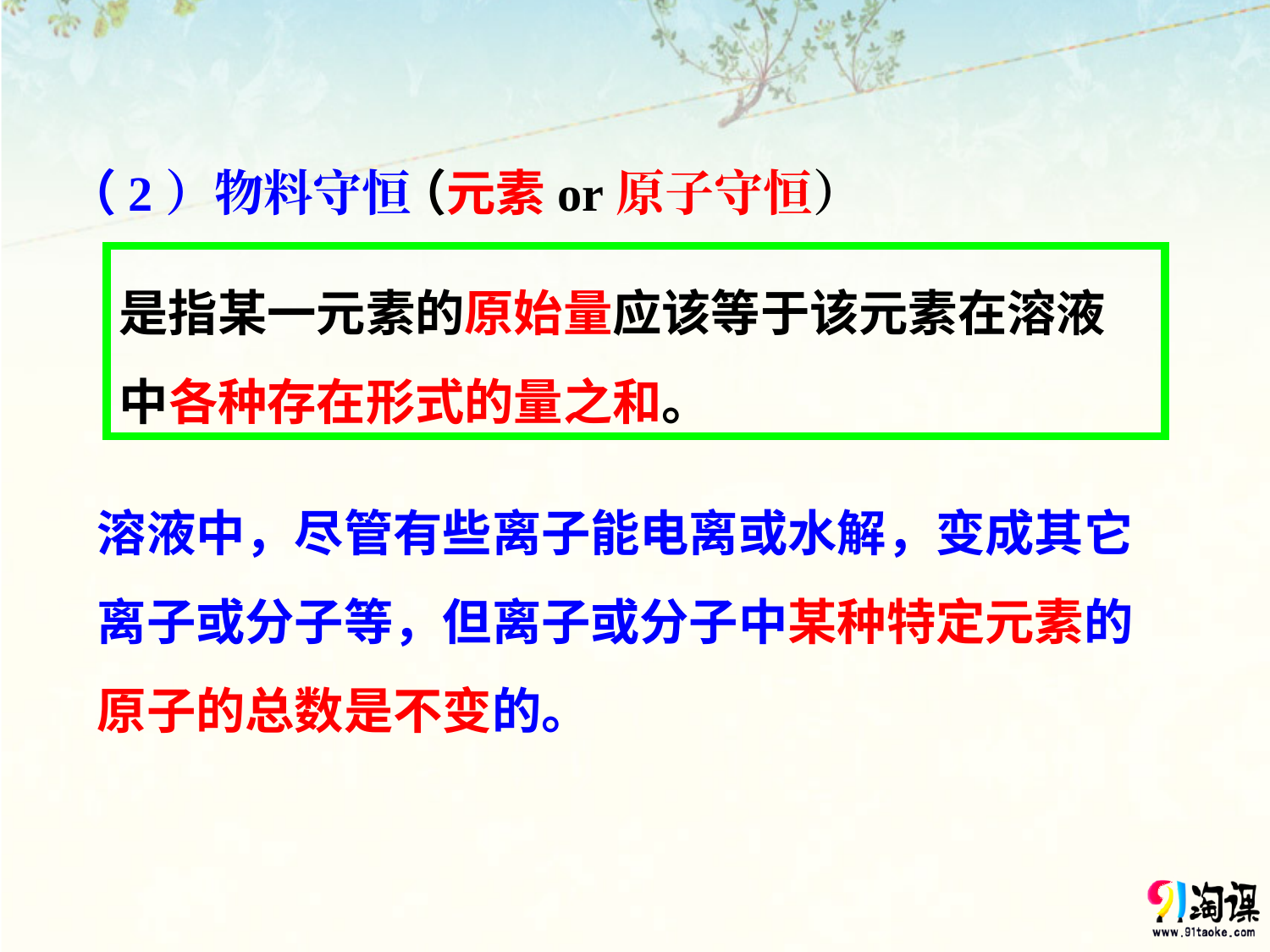

（2）物料守恒
（元素or原子守恒）
是指某一元素的原始量应该等于该元素在溶液中各种存在形式的量之和。
溶液中，尽管有些离子能电离或水解，变成其它离子或分子等，但离子或分子中某种特定元素的原子的总数是不变的。